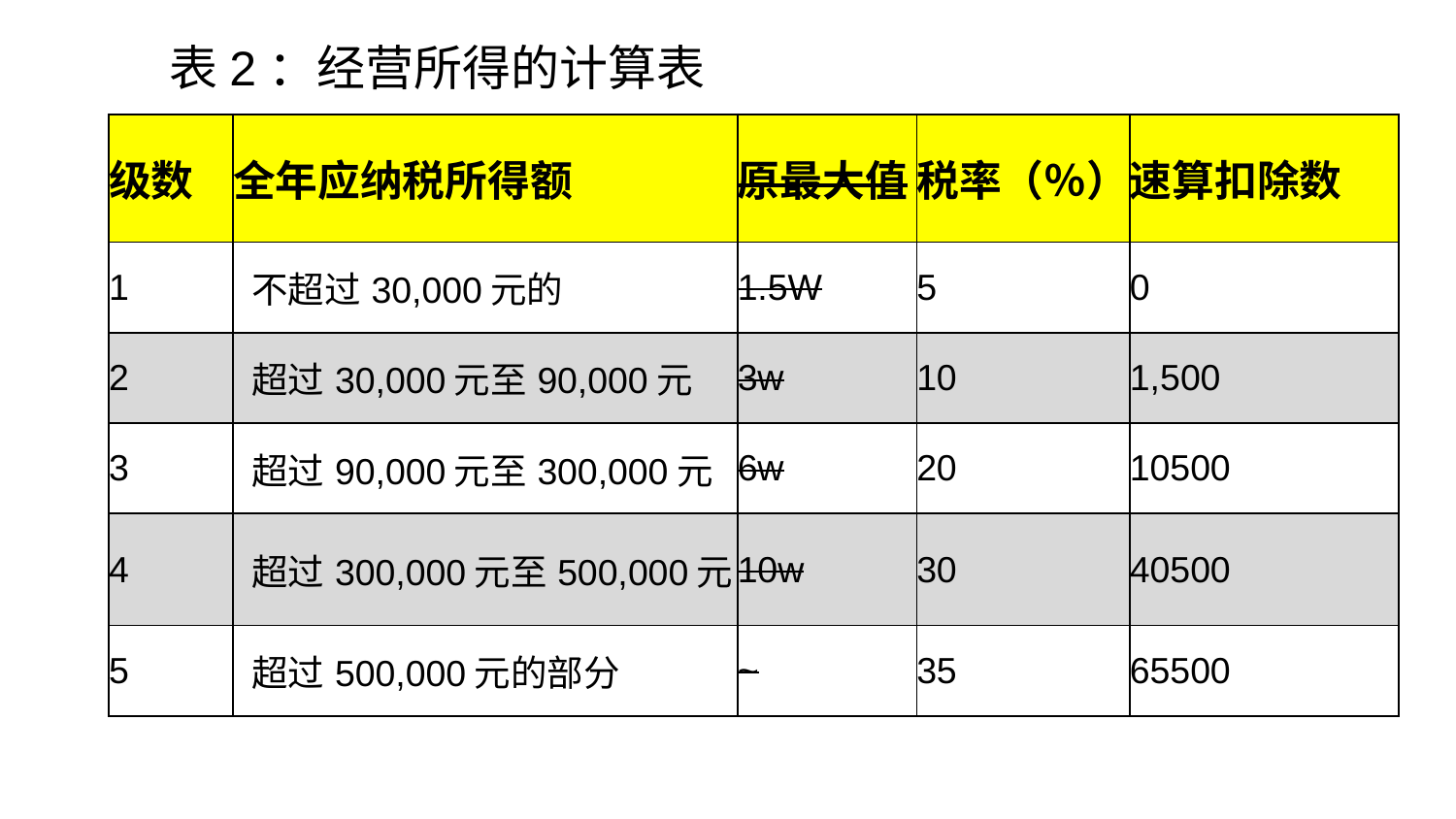

# 表2：经营所得的计算表
| 级数 | 全年应纳税所得额 | 原最大值 | 税率（％） | 速算扣除数 |
| --- | --- | --- | --- | --- |
| 1 | 不超过30,000元的 | 1.5W | 5 | 0 |
| 2 | 超过30,000元至90,000元 | 3w | 10 | 1,500 |
| 3 | 超过90,000元至300,000元 | 6w | 20 | 10500 |
| 4 | 超过300,000元至500,000元 | 10w | 30 | 40500 |
| 5 | 超过500,000元的部分 | ~ | 35 | 65500 |